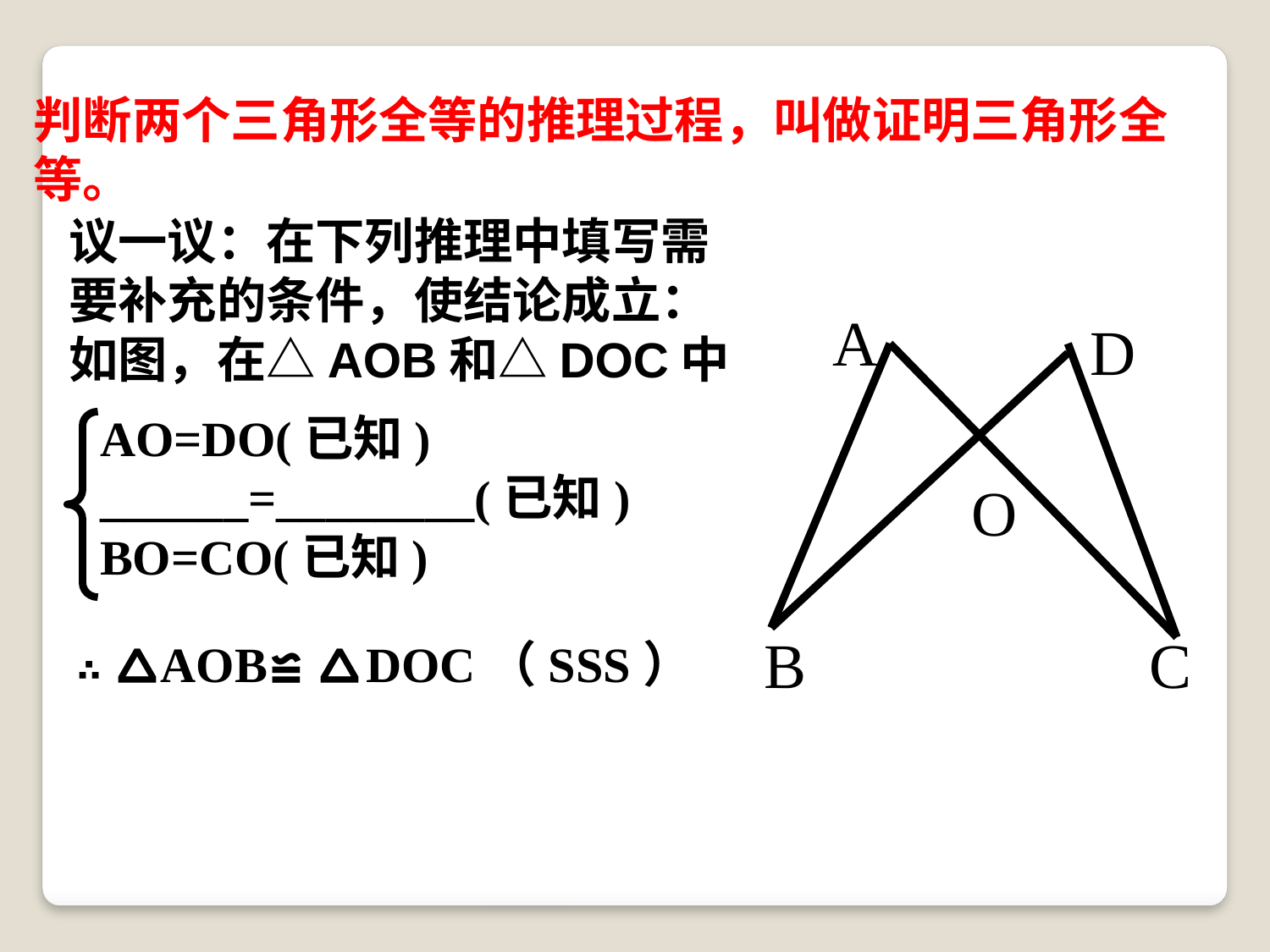

判断两个三角形全等的推理过程，叫做证明三角形全等。
议一议：在下列推理中填写需要补充的条件，使结论成立：
如图，在△AOB和△DOC中
A
D

O
B
C
AO=DO(已知)
______=________(已知)
BO=CO(已知)

∴ △AOB≌△DOC（SSS）